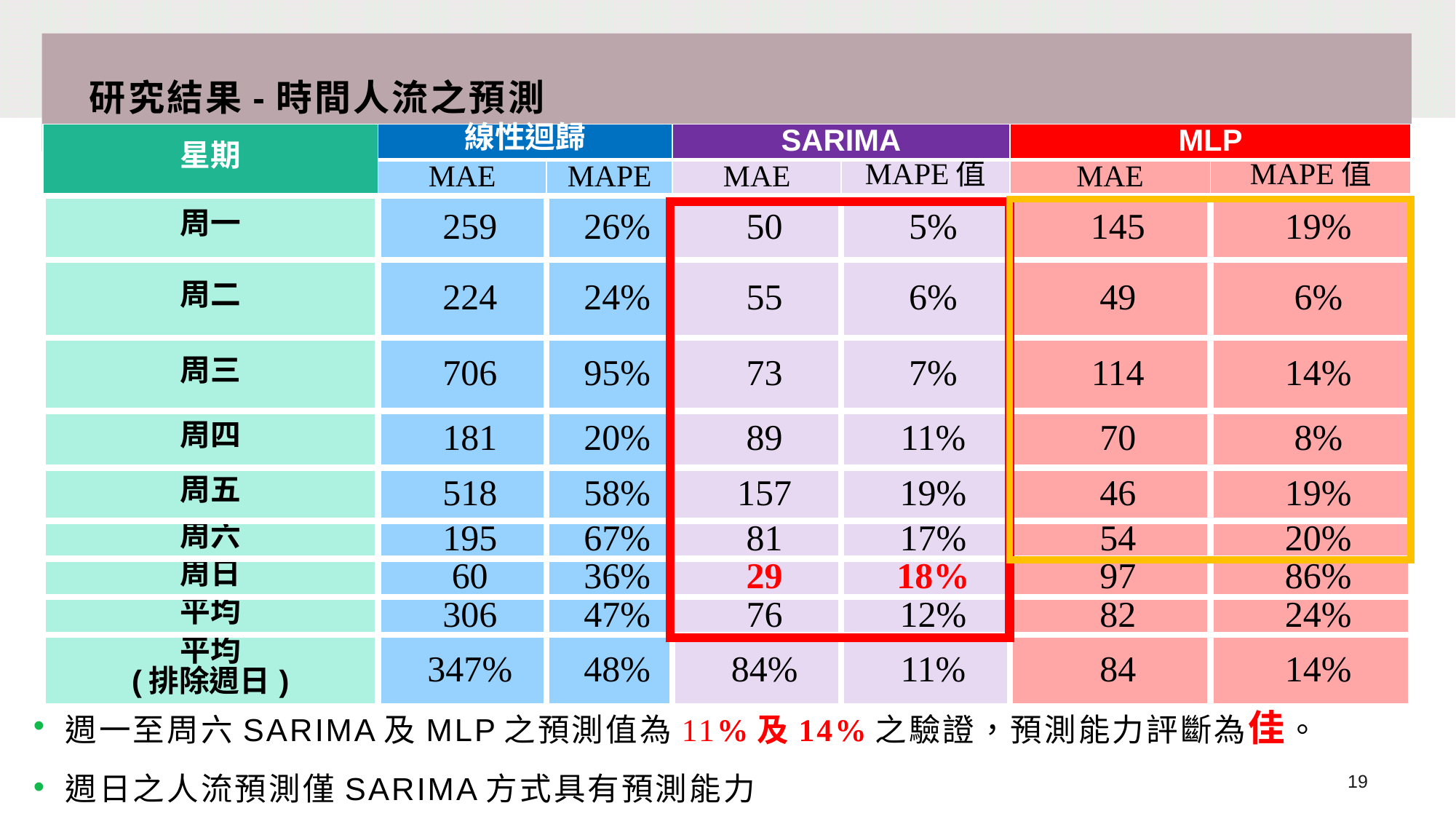

# 研究結果-時間人流之預測
| 星期 | 線性迴歸 |  | SARIMA |  | MLP |  |
| --- | --- | --- | --- | --- | --- | --- |
|  | MAE | MAPE | MAE | MAPE值 | MAE | MAPE值 |
| 周一 | 259 | 26% | 50 | 5% | 145 | 19% |
| 周二 | 224 | 24% | 55 | 6% | 49 | 6% |
| 周三 | 706 | 95% | 73 | 7% | 114 | 14% |
| 周四 | 181 | 20% | 89 | 11% | 70 | 8% |
| 周五 | 518 | 58% | 157 | 19% | 46 | 19% |
| 周六 | 195 | 67% | 81 | 17% | 54 | 20% |
| 周日 | 60 | 36% | 29 | 18% | 97 | 86% |
| 平均 | 306 | 47% | 76 | 12% | 82 | 24% |
| 平均 (排除週日) | 347% | 48% | 84% | 11% | 84 | 14% |

週一至周六SARIMA及MLP之預測值為11%及14%之驗證，預測能力評斷為佳。
週日之人流預測僅SARIMA方式具有預測能力
19